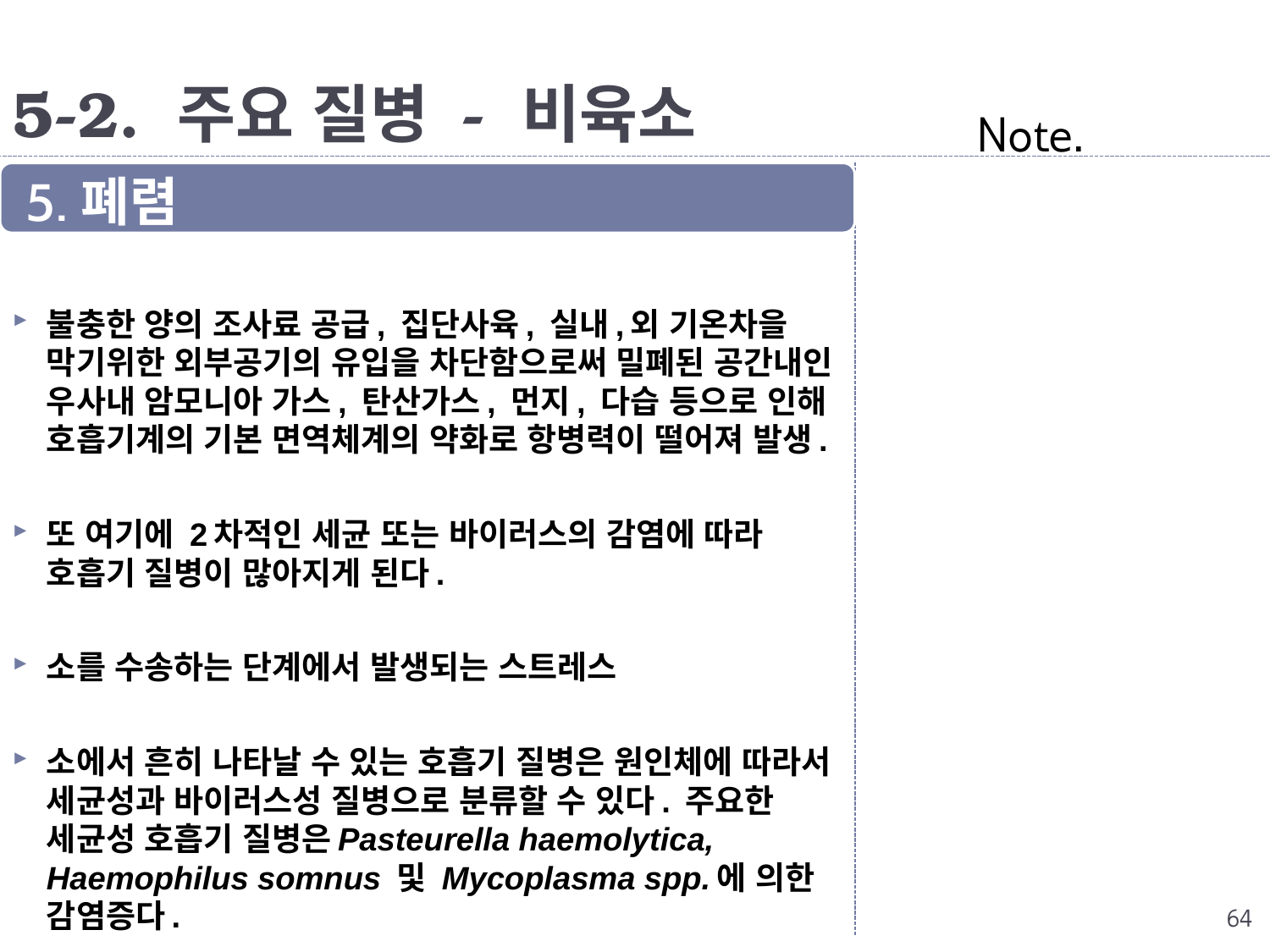

# 5-2. 주요 질병 - 비육소
Note.

5.폐렴

불충한 양의 조사료 공급, 집단사육, 실내,외 기온차을 막기위한 외부공기의 유입을 차단함으로써 밀폐된 공간내인 우사내 암모니아 가스, 탄산가스, 먼지, 다습 등으로 인해 호흡기계의 기본 면역체계의 약화로 항병력이 떨어져 발생.

또 여기에 2차적인 세균 또는 바이러스의 감염에 따라 호흡기 질병이 많아지게 된다.

소를 수송하는 단계에서 발생되는 스트레스

소에서 흔히 나타날 수 있는 호흡기 질병은 원인체에 따라서 세균성과 바이러스성 질병으로 분류할 수 있다. 주요한 세균성 호흡기 질병은Pasteurella haemolytica, Haemophilus somnus 및 Mycoplasma spp.에 의한 감염증다.

64